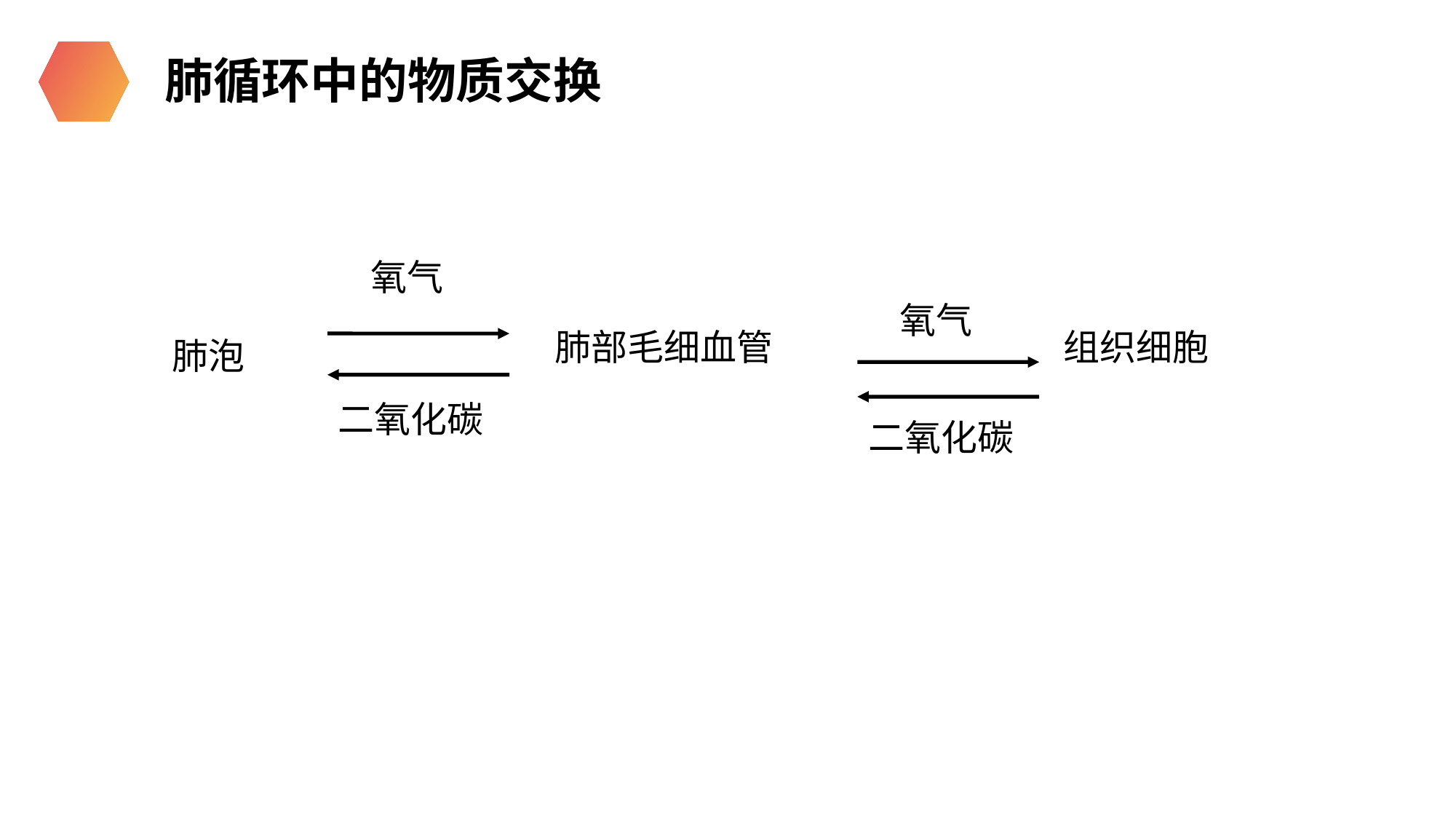

肺循环中的物质交换
氧气
氧气
肺部毛细血管
组织细胞
肺泡

二氧化碳

二氧化碳